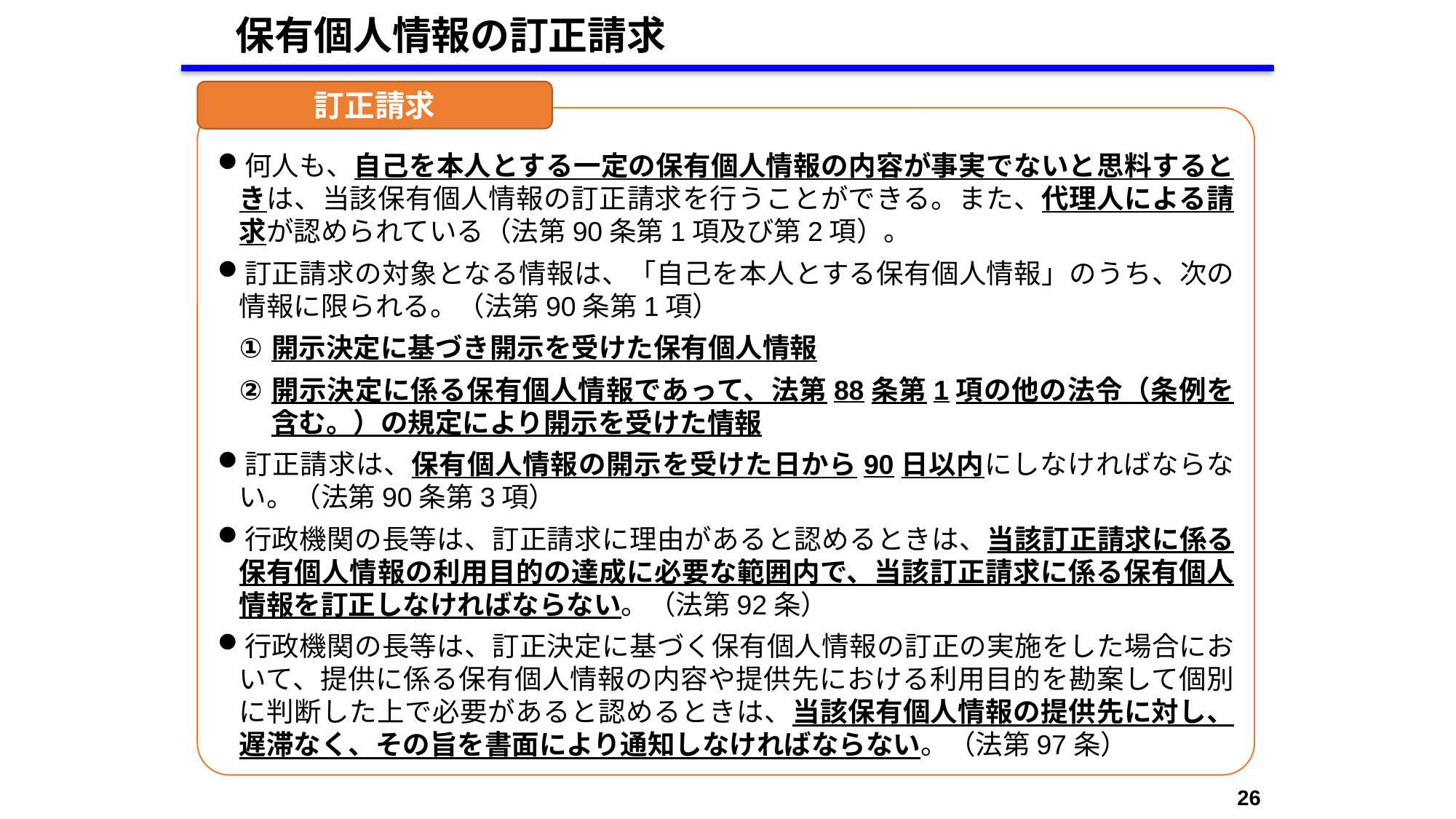

保有個人情報の訂正請求

訂正請求
何人も、自己を本人とする一定の保有個人情報の内容が事実でないと思料するときは、当該保有個人情報の訂正請求を行うことができる。また、代理人による請求が認められている（法第90条第1項及び第2項）。
訂正請求の対象となる情報は、「自己を本人とする保有個人情報」のうち、次の情報に限られる。（法第90条第1項）
開示決定に基づき開示を受けた保有個人情報
開示決定に係る保有個人情報であって、法第88条第1項の他の法令（条例を含む。）の規定により開示を受けた情報
訂正請求は、保有個人情報の開示を受けた日から90日以内にしなければならない。（法第90条第3項）
行政機関の長等は、訂正請求に理由があると認めるときは、当該訂正請求に係る保有個人情報の利用目的の達成に必要な範囲内で、当該訂正請求に係る保有個人情報を訂正しなければならない。（法第92条）
行政機関の長等は、訂正決定に基づく保有個人情報の訂正の実施をした場合において、提供に係る保有個人情報の内容や提供先における利用目的を勘案して個別に判断した上で必要があると認めるときは、当該保有個人情報の提供先に対し、遅滞なく、その旨を書面により通知しなければならない。（法第97条）
26